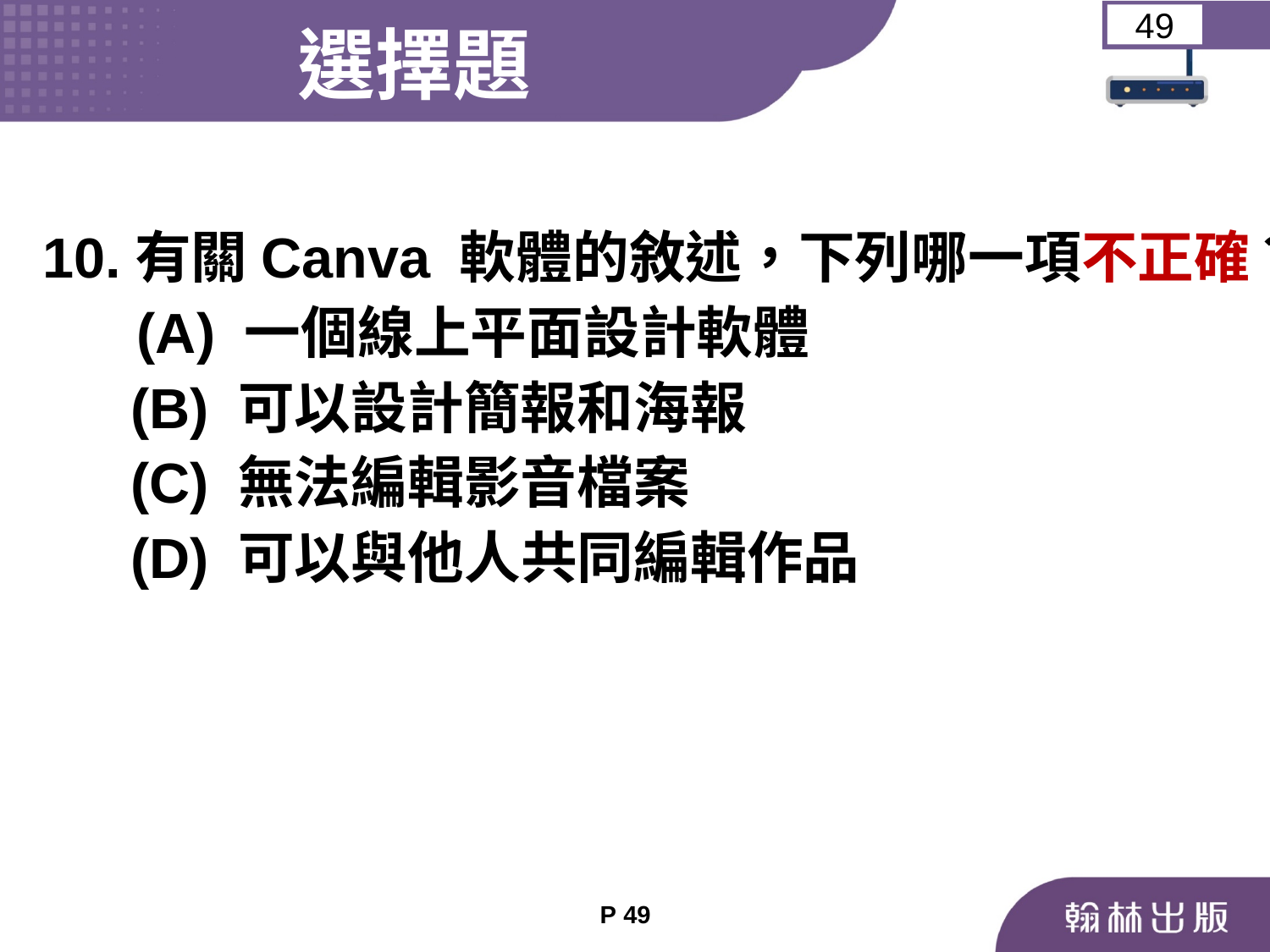

選擇題

49
10.有關Canva 軟體的敘述，下列哪一項不正確？
      (A) 一個線上平面設計軟體
	    (B) 可以設計簡報和海報
	    (C) 無法編輯影音檔案
	    (D) 可以與他人共同編輯作品

P 49